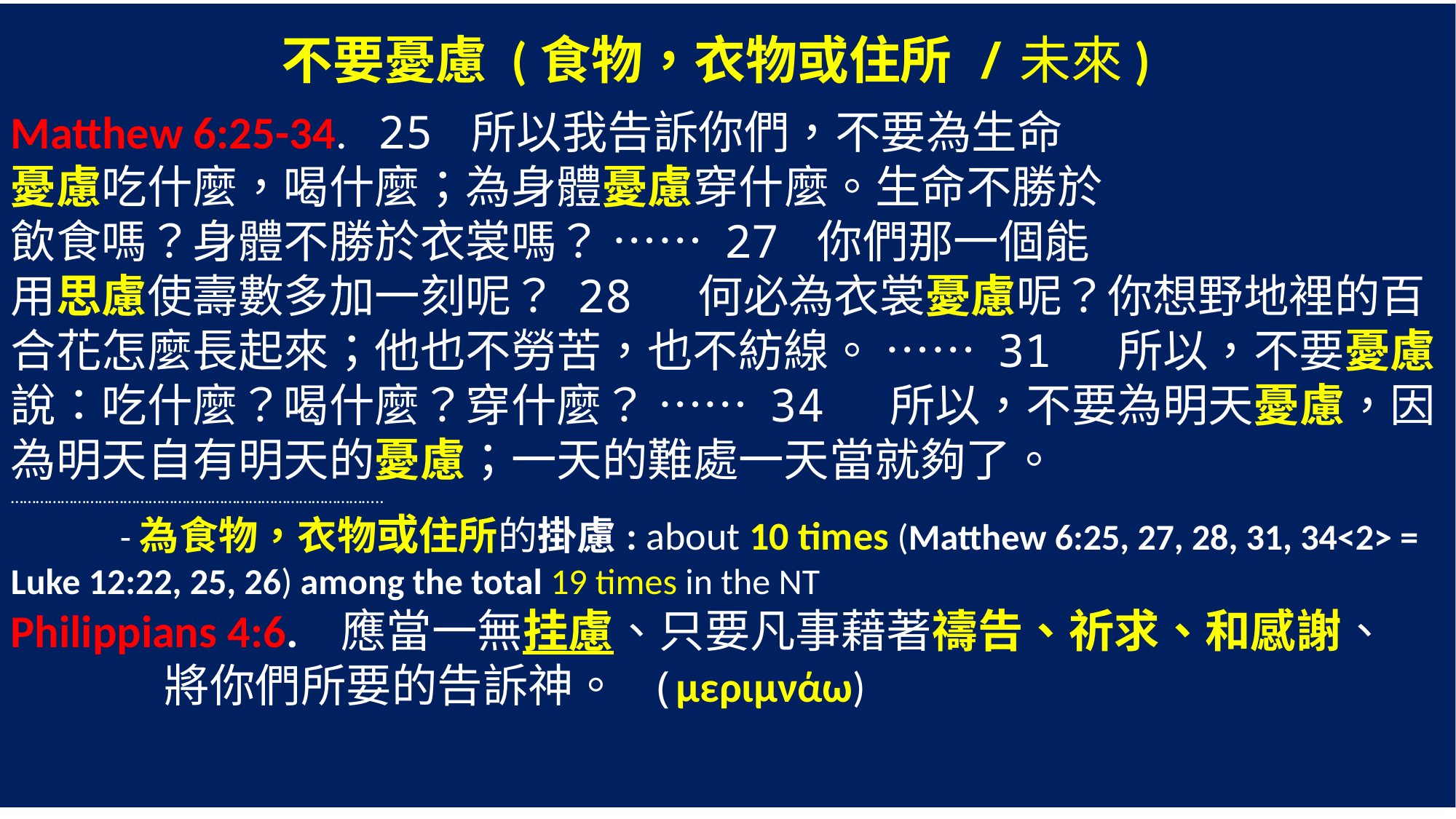

不要憂慮 (食物，衣物或住所 /未來)

Matthew 6:25-34.   25 所以我告訴你們，不要為生命
憂慮吃什麼，喝什麼；為身體憂慮穿什麼。生命不勝於
飲食嗎？身體不勝於衣裳嗎？ …… 27 你們那一個能
用思慮使壽數多加一刻呢？ 28  何必為衣裳憂慮呢？你想野地裡的百合花怎麼長起來；他也不勞苦，也不紡線。 …… 31  所以，不要憂慮說：吃什麼？喝什麼？穿什麼？ …… 34  所以，不要為明天憂慮，因為明天自有明天的憂慮；一天的難處一天當就夠了。
……………………………………………………………………………..
	-為食物，衣物或住所的掛慮: about 10 times (Matthew 6:25, 27, 28, 31, 34<2> = Luke 12:22, 25, 26) among the total 19 times in the NT
Philippians 4:6.   應當一無挂慮、只要凡事藉著禱告、祈求、和感謝、
              將你們所要的告訴神。  (μεριμνάω)